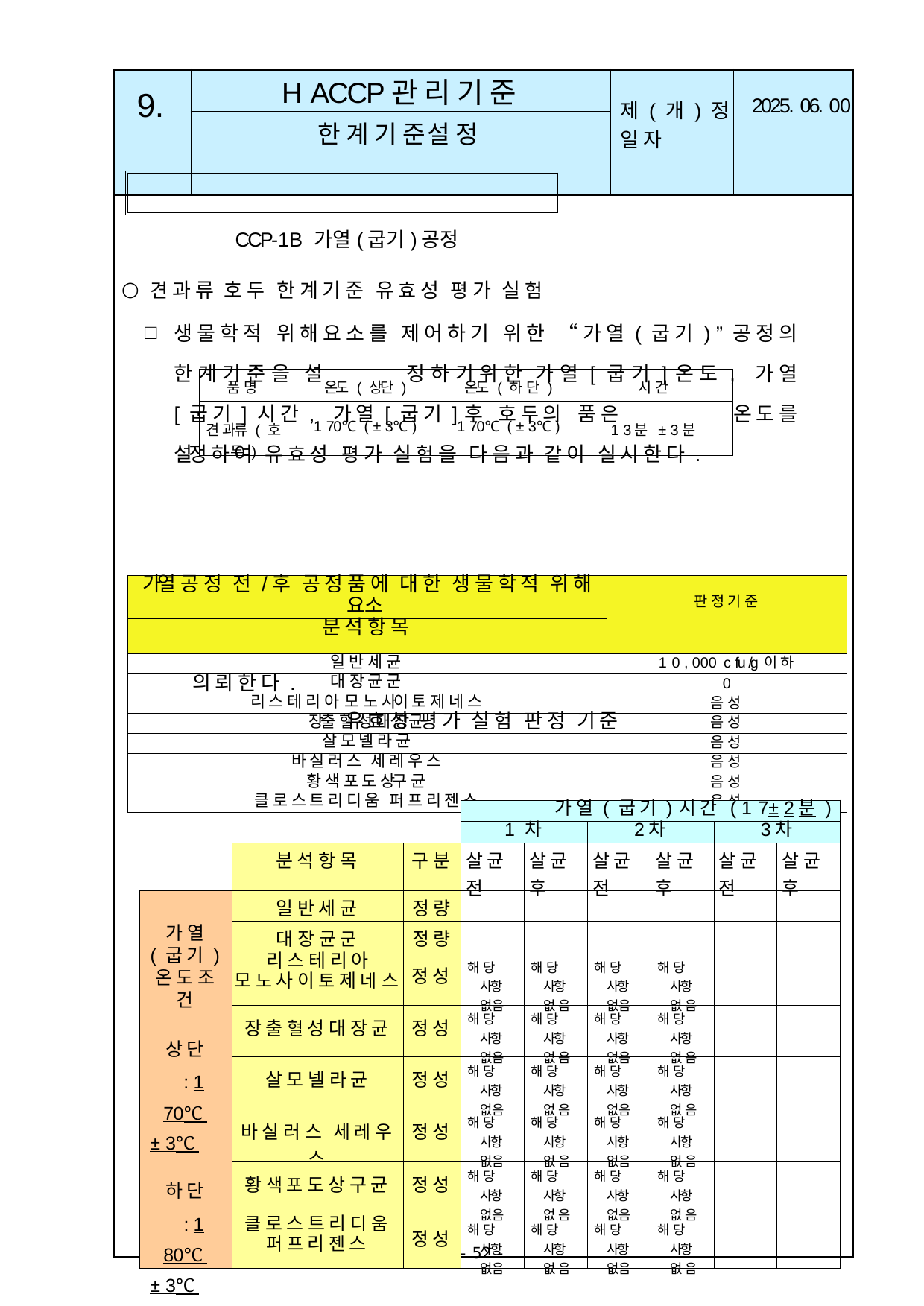

| 9. | H ACCP관 리 기 준 | 제 ( 개 ) 정 일 자 | 2025. 06. 00 |
| --- | --- | --- | --- |
|  | 한 계 기 준 설 정 |  |  |
| CCP-1B 가열(굽기)공정 견 과 류 호 두 한 계 기 준 유 효 성 평 가 실 험 생 물 학 적 위 해 요 소 를 제 어 하 기 위 한 “ 가 열 ( 굽 기 ) ” 공 정 의 한 계 기 준 을 설 정 하 기 위 한 가 열 [ 굽 기 ] 온 도 , 가 열 [ 굽 기 ] 시 간 , 가 열 [ 굽 기 ] 후 호 두 의 품 은 온 도 를 설정 하 여 유 효 성 평 가 실 험 을 다 음 과 같 이 실 시 한 다 . “ 가 열 ( 굽 기 ) ” 공 정 전 /후 의 공 정 품 시 료를 각각 3회 이 상 채 취 하 여 다 음 의 분 석 항 목 에 대 하 여 실 험 을 의 뢰 한 다 . 유 효 성 평 가 실 험 판 정 기 준 |  |  |  |

| 품 명 | 온도 ( 상단 ) | 온도 ( 하 단 ) | 시 간 |
| --- | --- | --- | --- |
| 견 과류 ( 호 두 ) | 1 70℃ ( ± 3℃ ) | 1 70℃ ( ± 3℃ ) | 1 3분 ± 3분 |
| 가열 공 정 전 /후 공 정 품 에 대 한 생 물 학 적 위 해 요소 | 판 정 기 준 |
| --- | --- |
| 분 석 항 목 |  |
| 일 반 세 균 | 1 0 , 000 c fu /g 이 하 |
| 대 장 균 군 | 0 |
| 리 스 테 리 아 모 노 사이 토 제 네 스 | 음 성 |
| 장출 혈 성 대 장균 | 음 성 |
| 살 모 넬 라 균 | 음 성 |
| 바 실 러 스 세 레 우 스 | 음 성 |
| 황 색 포 도 상구 균 | 음 성 |
| 클 로 스 트 리 디 움 퍼 프 리 젠 스 | 음 성 |
|  |  |  | 가 열 ( 굽 기 ) 시 간 ( 1 7± 2분 ) |  |  |  |  |  |
| --- | --- | --- | --- | --- | --- | --- | --- | --- |
|  |  |  | 1 차 |  | 2차 |  | 3차 |  |
|  | 분 석 항 목 | 구 분 | 살 균 전 | 살 균 후 | 살 균 전 | 살 균 후 | 살 균 전 | 살 균 후 |
| 가 열 ( 굽 기 ) 온 도 조 건 상 단 : 1 70℃ ± 3℃ 하 단 : 1 80℃ ± 3℃ | 일 반 세 균 | 정 량 |  |  |  |  |  |  |
|  | 대 장 균 군 | 정 량 |  |  |  |  |  |  |
|  | 리 스 테 리 아 모 노 사 이 토 제 네 스 | 정 성 | 해 당 사항 없음 | 해 당 사항 없 음 | 해 당 사항 없음 | 해 당 사항 없 음 |  |  |
|  | 장 출 혈 성 대 장 균 | 정 성 | 해 당 사항 없음 | 해 당 사항 없 음 | 해 당 사항 없음 | 해 당 사항 없 음 |  |  |
|  | 살 모 넬 라 균 | 정 성 | 해 당 사항 없음 | 해 당 사항 없 음 | 해 당 사항 없음 | 해 당 사항 없 음 |  |  |
|  | 바 실 러 스 세 레 우 스 | 정 성 | 해 당 사항 없음 | 해 당 사항 없 음 | 해 당 사항 없음 | 해 당 사항 없 음 |  |  |
|  | 황 색 포 도 상 구 균 | 정 성 | 해 당 사항 없음 | 해 당 사항 없 음 | 해 당 사항 없음 | 해 당 사항 없 음 |  |  |
|  | 클 로 스 트 리 디 움 퍼 프 리 젠 스 | 정 성 | 해 당 사항 없음 | 해 당 사항 없 음 | 해 당 사항 없음 | 해 당 사항 없 음 |  |  |
- 52 -